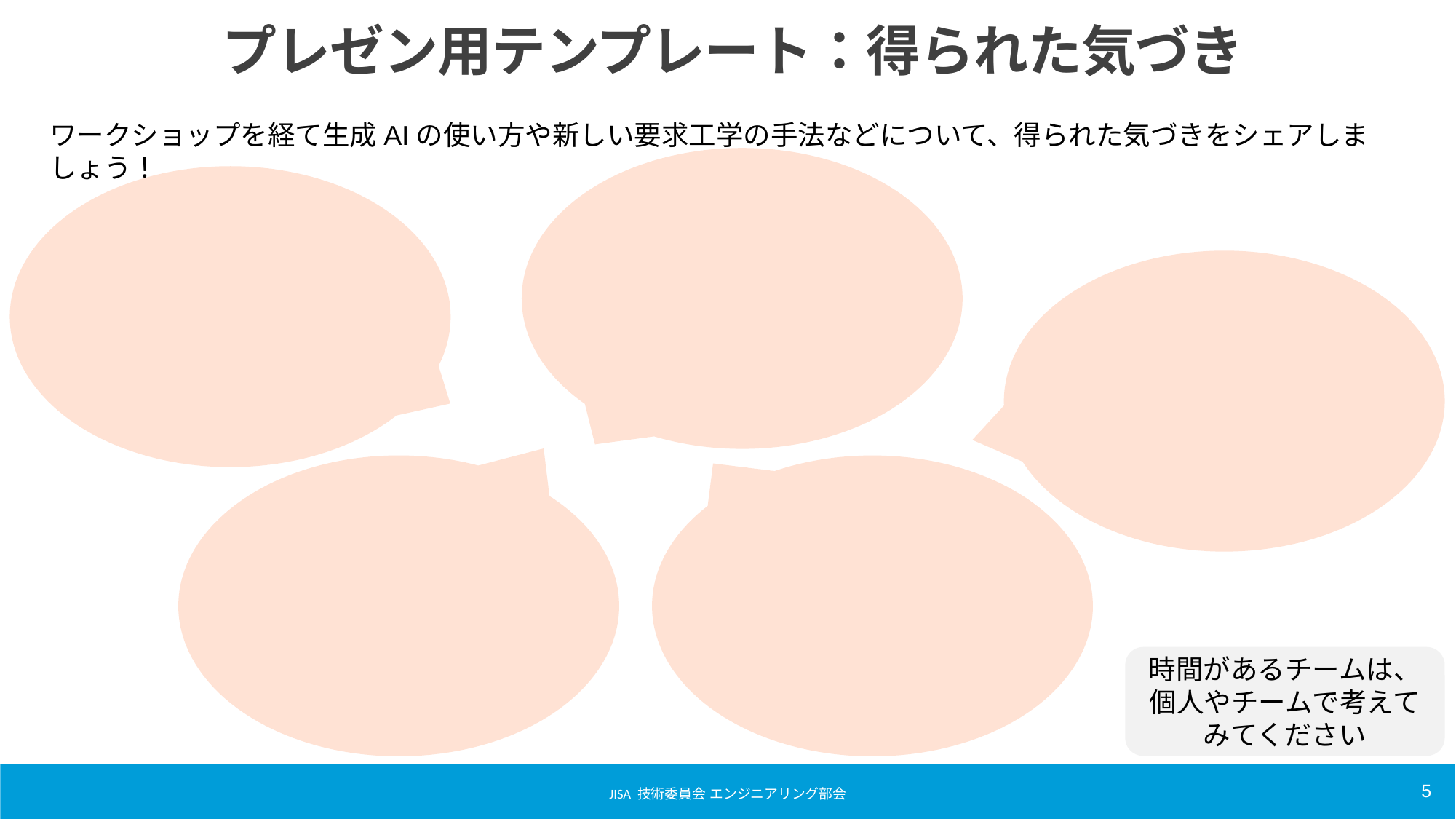

# プレゼン用テンプレート：得られた気づき
ワークショップを経て生成AIの使い方や新しい要求工学の手法などについて、得られた気づきをシェアしましょう！

時間があるチームは、
個人やチームで考えてみてください
5
JISA 技術委員会 エンジニアリング部会